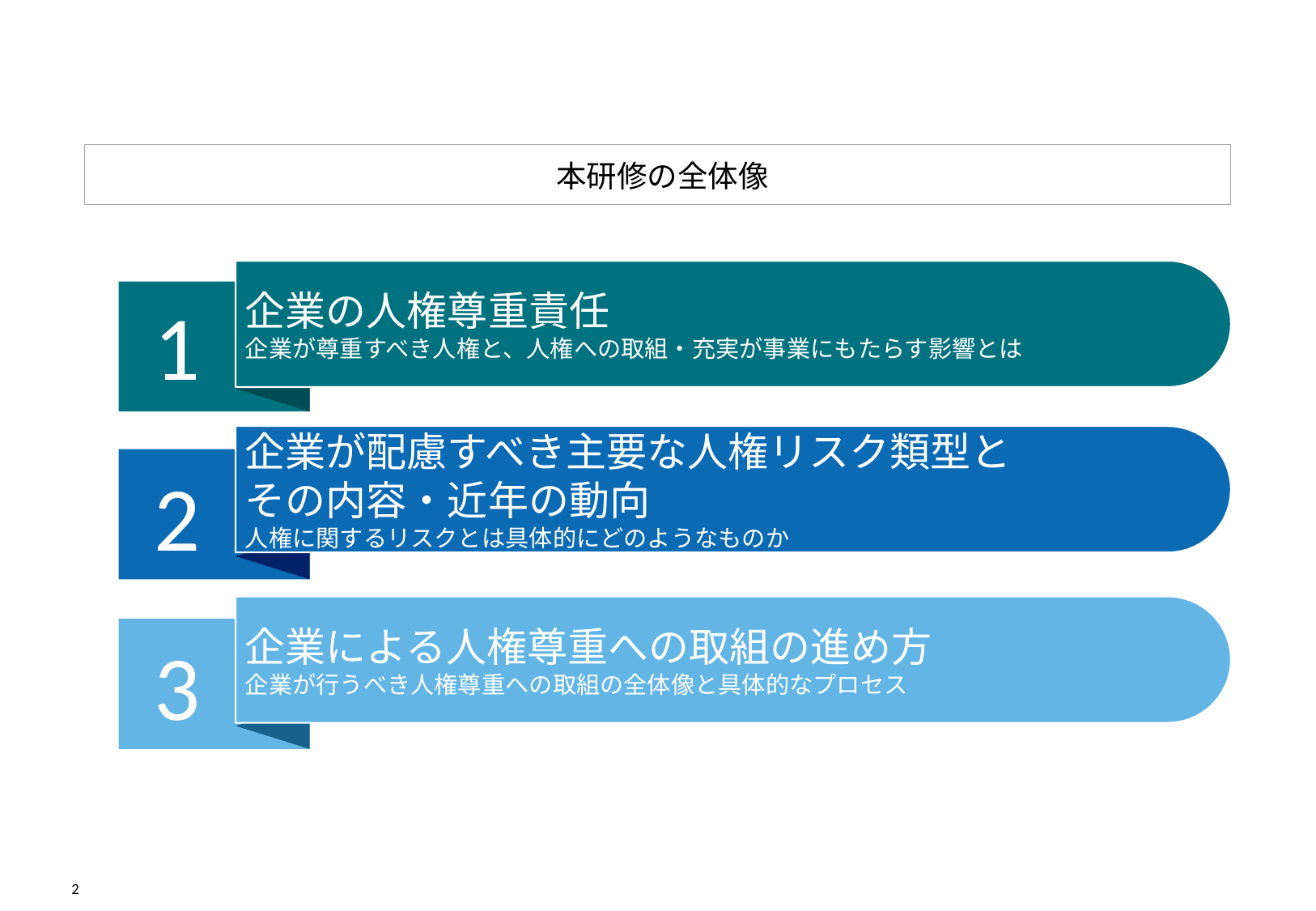

本研修の全体像
企業の人権尊重責任
企業が尊重すべき人権と、人権への取組・充実が事業にもたらす影響とは
1

企業が配慮すべき主要な人権リスク類型と
その内容・近年の動向
人権に関するリスクとは具体的にどのようなものか
2

企業による人権尊重への取組の進め方
企業が行うべき人権尊重への取組の全体像と具体的なプロセス
3

2